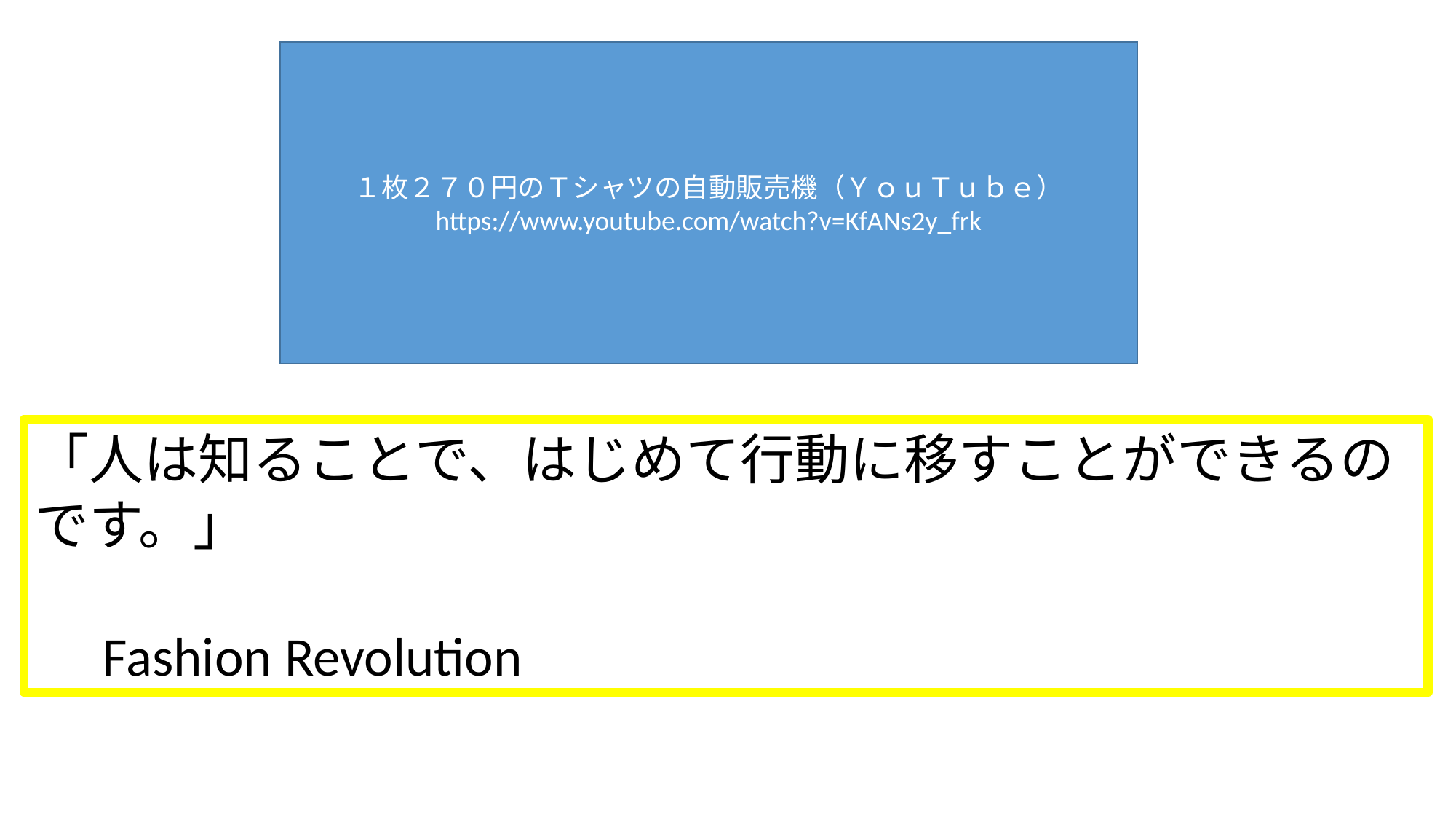

１枚２７０円のＴシャツの自動販売機（ＹｏｕＴｕｂｅ）
https://www.youtube.com/watch?v=KfANs2y_frk
「人は知ることで、はじめて行動に移すことができるのです。」
　　　　　　　　　　　　　　　　　　　　　　　　　　Fashion Revolution
Fashion Revolution